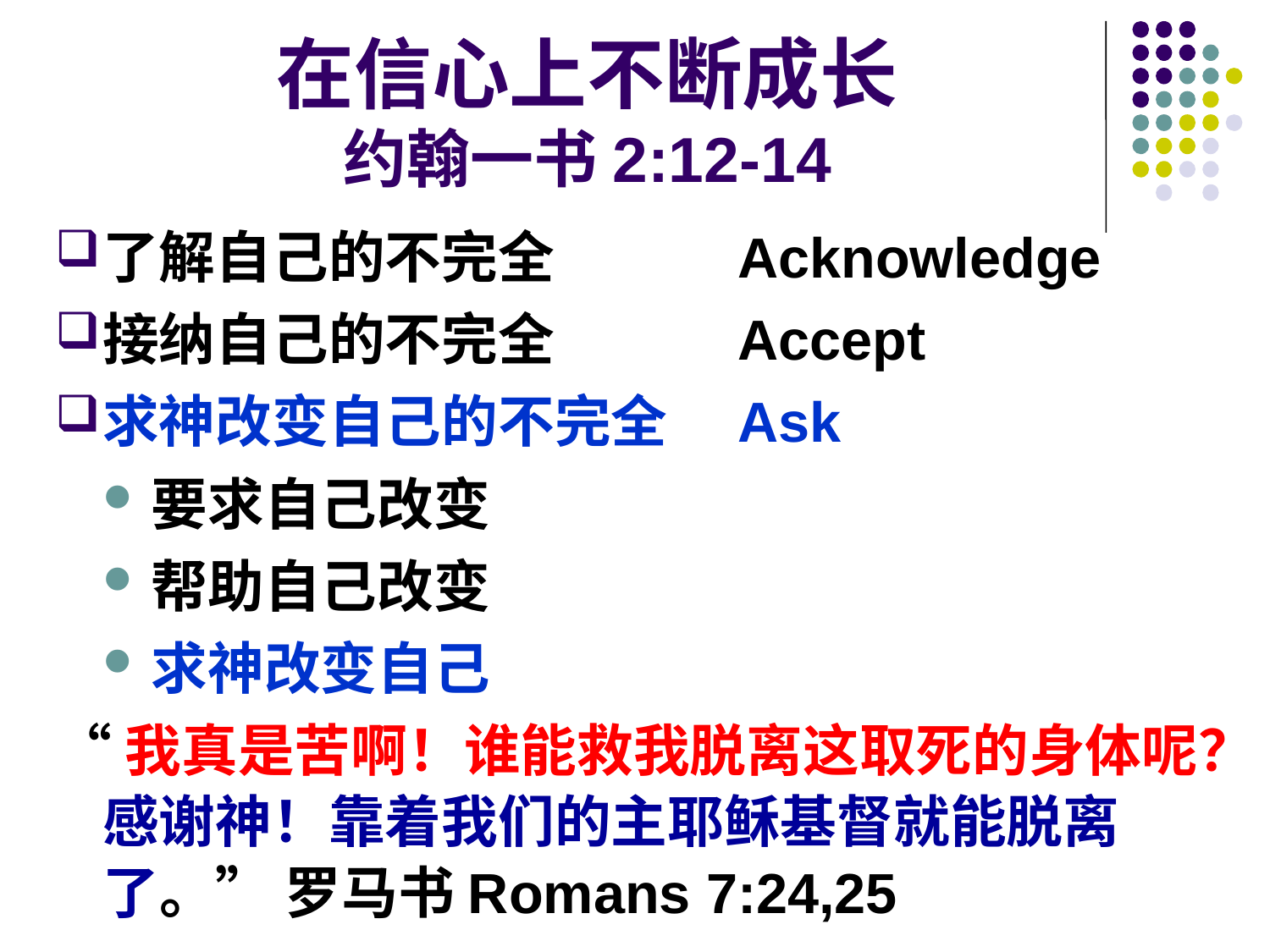

# 在信心上不断成长 约翰一书2:12-14
了解自己的不完全		Acknowledge
接纳自己的不完全		Accept
求神改变自己的不完全	Ask
要求自己改变
帮助自己改变
求神改变自己
“我真是苦啊！谁能救我脱离这取死的身体呢？感谢神！靠着我们的主耶稣基督就能脱离了。” 罗马书Romans 7:24,25